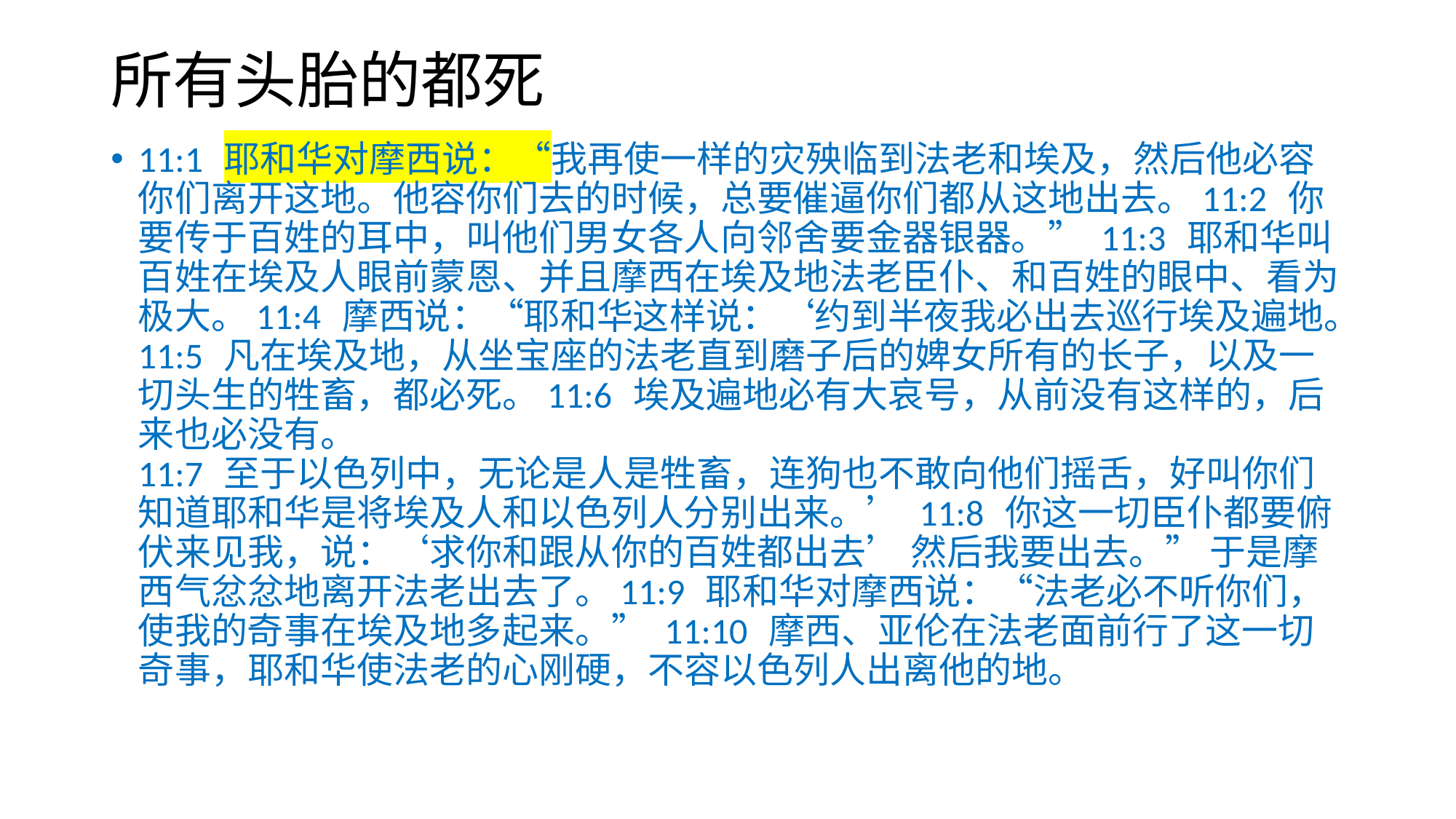

# 所有头胎的都死
11:1 耶和华对摩西说：“我再使一样的灾殃临到法老和埃及，然后他必容你们离开这地。他容你们去的时候，总要催逼你们都从这地出去。11:2 你要传于百姓的耳中，叫他们男女各人向邻舍要金器银器。” 11:3 耶和华叫百姓在埃及人眼前蒙恩、并且摩西在埃及地法老臣仆、和百姓的眼中、看为极大。11:4 摩西说：“耶和华这样说：‘约到半夜我必出去巡行埃及遍地。11:5 凡在埃及地，从坐宝座的法老直到磨子后的婢女所有的长子，以及一切头生的牲畜，都必死。11:6 埃及遍地必有大哀号，从前没有这样的，后来也必没有。
11:7 至于以色列中，无论是人是牲畜，连狗也不敢向他们摇舌，好叫你们知道耶和华是将埃及人和以色列人分别出来。’ 11:8 你这一切臣仆都要俯伏来见我，说：‘求你和跟从你的百姓都出去’ 然后我要出去。” 于是摩西气忿忿地离开法老出去了。11:9 耶和华对摩西说：“法老必不听你们，使我的奇事在埃及地多起来。” 11:10 摩西、亚伦在法老面前行了这一切奇事，耶和华使法老的心刚硬，不容以色列人出离他的地。